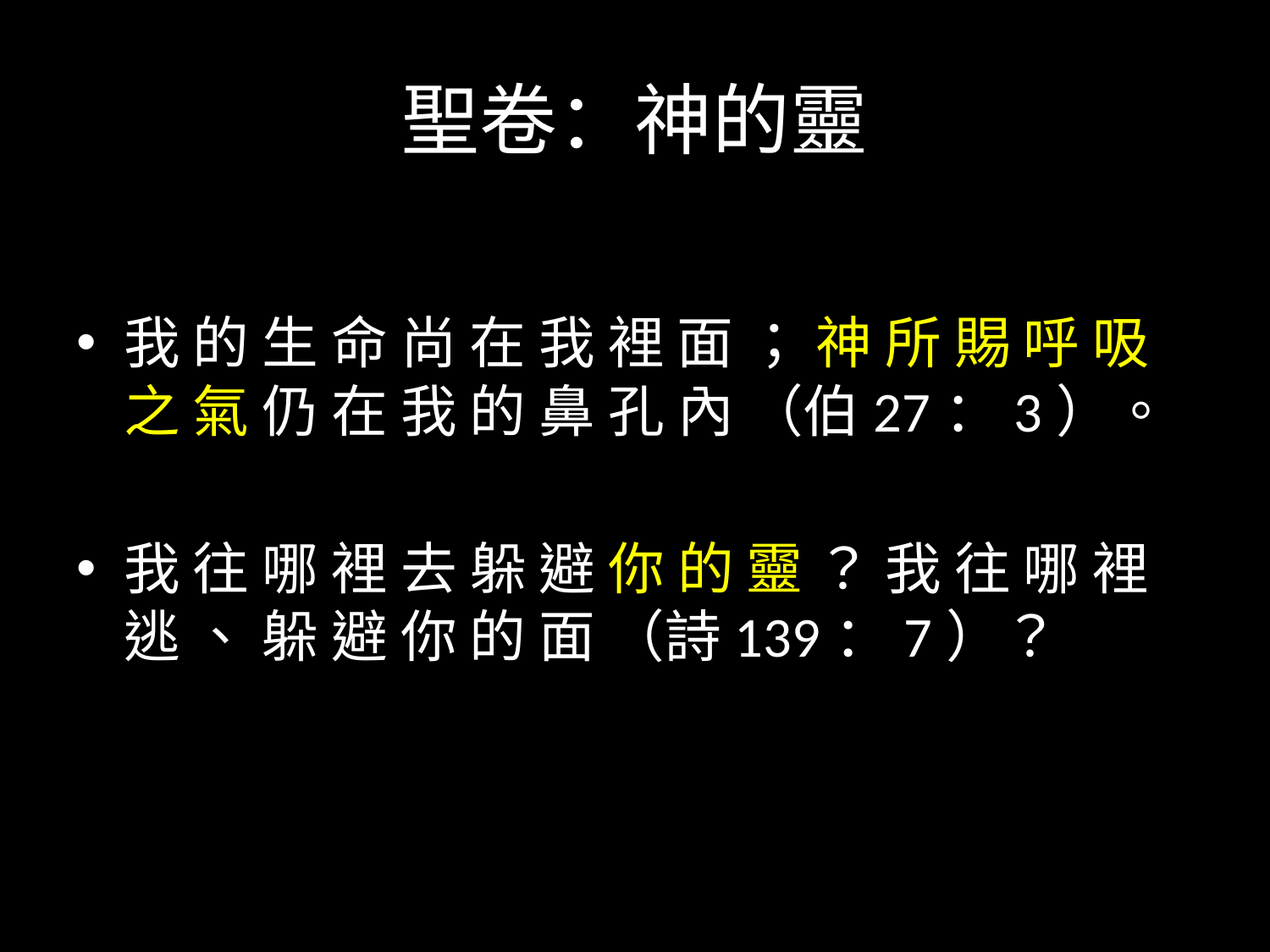

# 聖卷：神的靈

我 的 生 命 尚 在 我 裡 面 ； 神 所 賜 呼 吸 之 氣 仍 在 我 的 鼻 孔 內 （伯27：3）。

我 往 哪 裡 去 躲 避 你 的 靈 ？ 我 往 哪 裡 逃 、 躲 避 你 的 面 （詩139：7）？